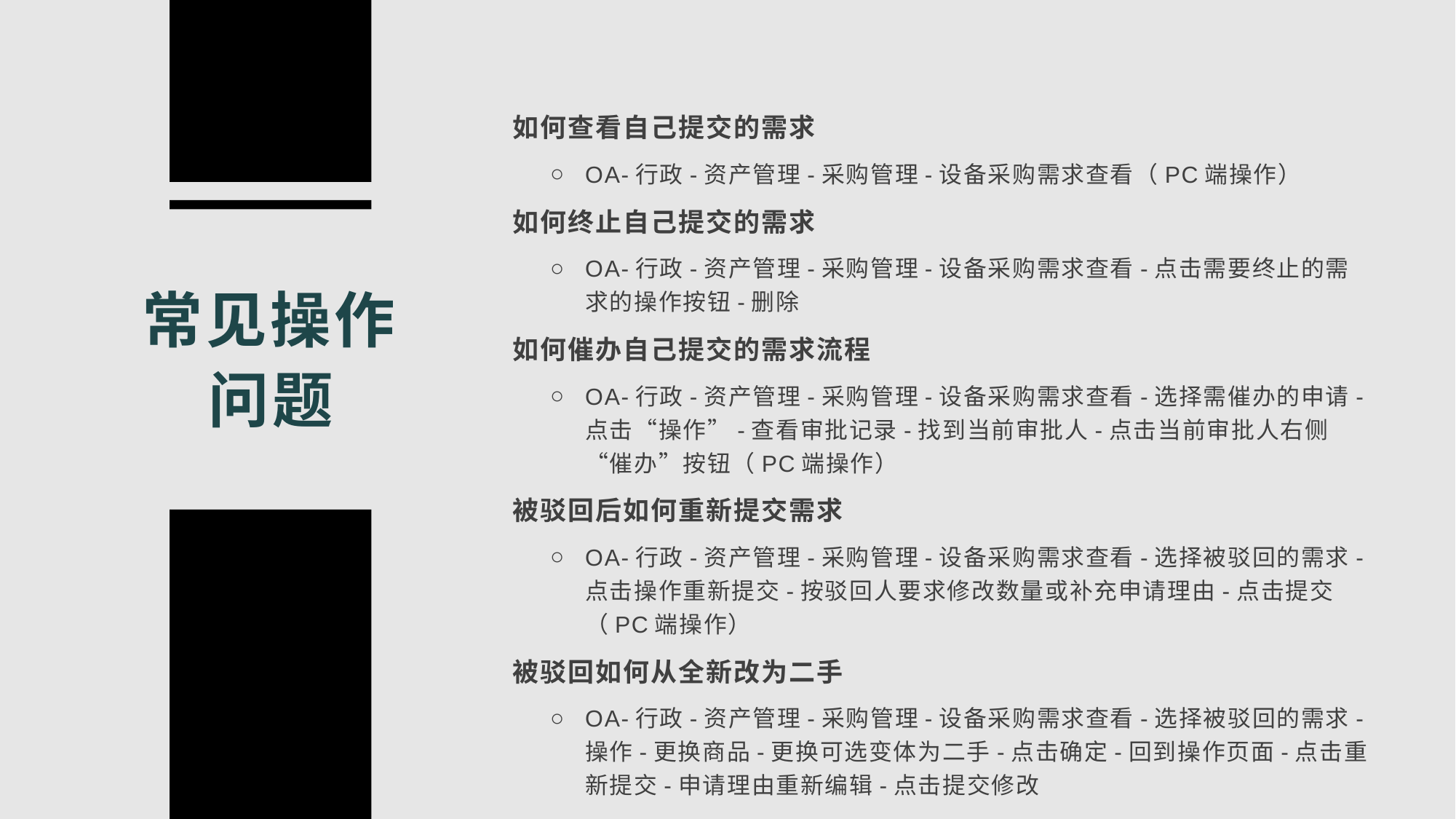

如何查看自己提交的需求
OA-行政-资产管理-采购管理-设备采购需求查看（PC端操作）
如何终止自己提交的需求
OA-行政-资产管理-采购管理-设备采购需求查看-点击需要终止的需求的操作按钮-删除
如何催办自己提交的需求流程
OA-行政-资产管理-采购管理-设备采购需求查看-选择需催办的申请-点击“操作”-查看审批记录-找到当前审批人-点击当前审批人右侧“催办”按钮（PC端操作）
被驳回后如何重新提交需求
OA-行政-资产管理-采购管理-设备采购需求查看-选择被驳回的需求-点击操作重新提交-按驳回人要求修改数量或补充申请理由-点击提交（PC端操作）
被驳回如何从全新改为二手
OA-行政-资产管理-采购管理-设备采购需求查看-选择被驳回的需求-操作-更换商品-更换可选变体为二手-点击确定-回到操作页面-点击重新提交-申请理由重新编辑-点击提交修改

常见操作问题